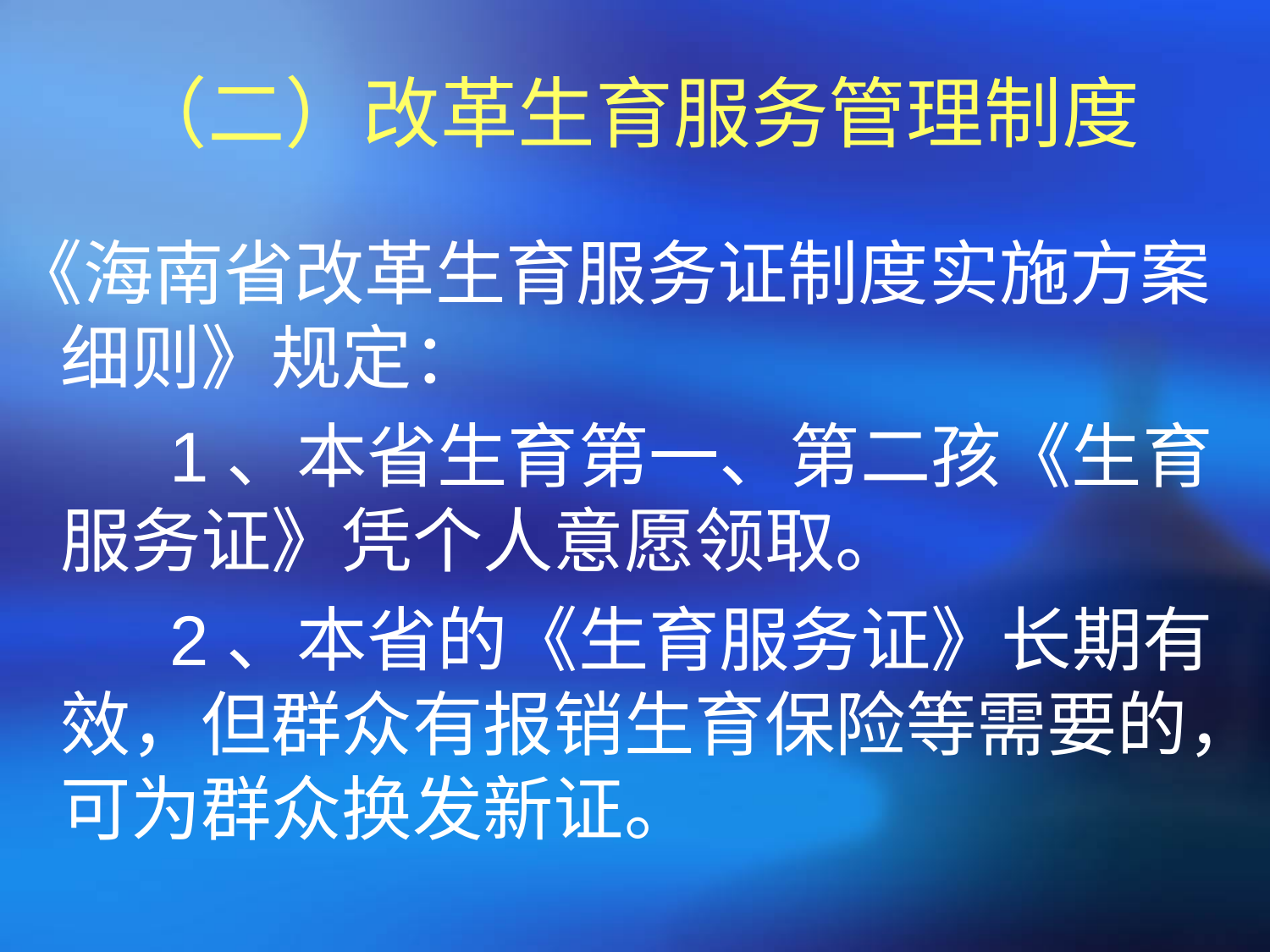

# （二）改革生育服务管理制度
《海南省改革生育服务证制度实施方案细则》规定：
        1、本省生育第一、第二孩《生育服务证》凭个人意愿领取。
        2、本省的《生育服务证》长期有效，但群众有报销生育保险等需要的，可为群众换发新证。